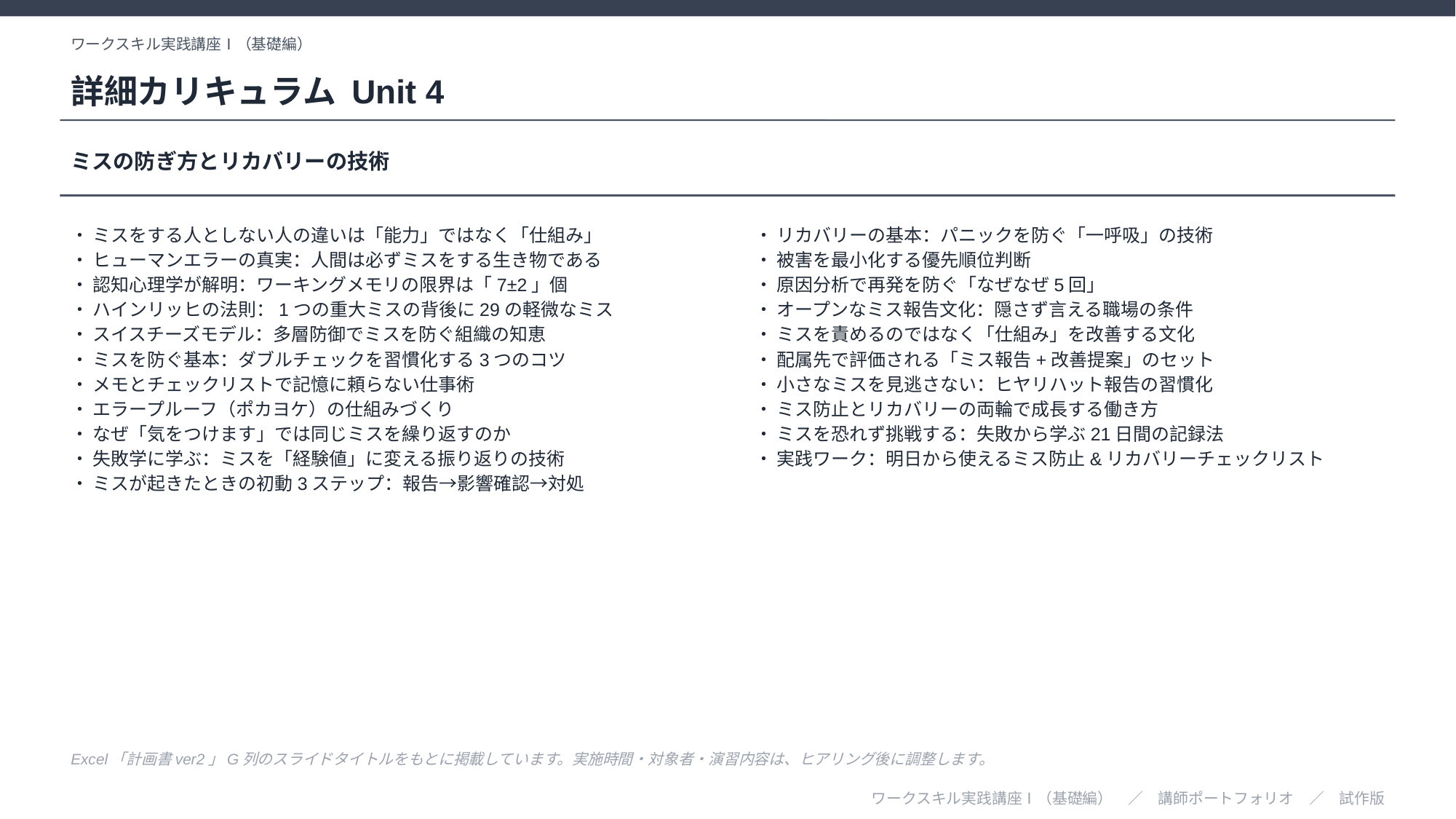

ワークスキル実践講座Ⅰ（基礎編）
詳細カリキュラム Unit 4

ミスの防ぎ方とリカバリーの技術

・ ミスをする人としない人の違いは「能力」ではなく「仕組み」
・ ヒューマンエラーの真実：人間は必ずミスをする生き物である
・ 認知心理学が解明：ワーキングメモリの限界は「7±2」個
・ ハインリッヒの法則：1つの重大ミスの背後に29の軽微なミス
・ スイスチーズモデル：多層防御でミスを防ぐ組織の知恵
・ ミスを防ぐ基本：ダブルチェックを習慣化する3つのコツ
・ メモとチェックリストで記憶に頼らない仕事術
・ エラープルーフ（ポカヨケ）の仕組みづくり
・ なぜ「気をつけます」では同じミスを繰り返すのか
・ 失敗学に学ぶ：ミスを「経験値」に変える振り返りの技術
・ ミスが起きたときの初動3ステップ：報告→影響確認→対処
・ リカバリーの基本：パニックを防ぐ「一呼吸」の技術
・ 被害を最小化する優先順位判断
・ 原因分析で再発を防ぐ「なぜなぜ5回」
・ オープンなミス報告文化：隠さず言える職場の条件
・ ミスを責めるのではなく「仕組み」を改善する文化
・ 配属先で評価される「ミス報告+改善提案」のセット
・ 小さなミスを見逃さない：ヒヤリハット報告の習慣化
・ ミス防止とリカバリーの両輪で成長する働き方
・ ミスを恐れず挑戦する：失敗から学ぶ21日間の記録法
・ 実践ワーク：明日から使えるミス防止&リカバリーチェックリスト
Excel「計画書ver2」G列のスライドタイトルをもとに掲載しています。実施時間・対象者・演習内容は、ヒアリング後に調整します。
ワークスキル実践講座Ⅰ（基礎編）　／　講師ポートフォリオ　／　試作版